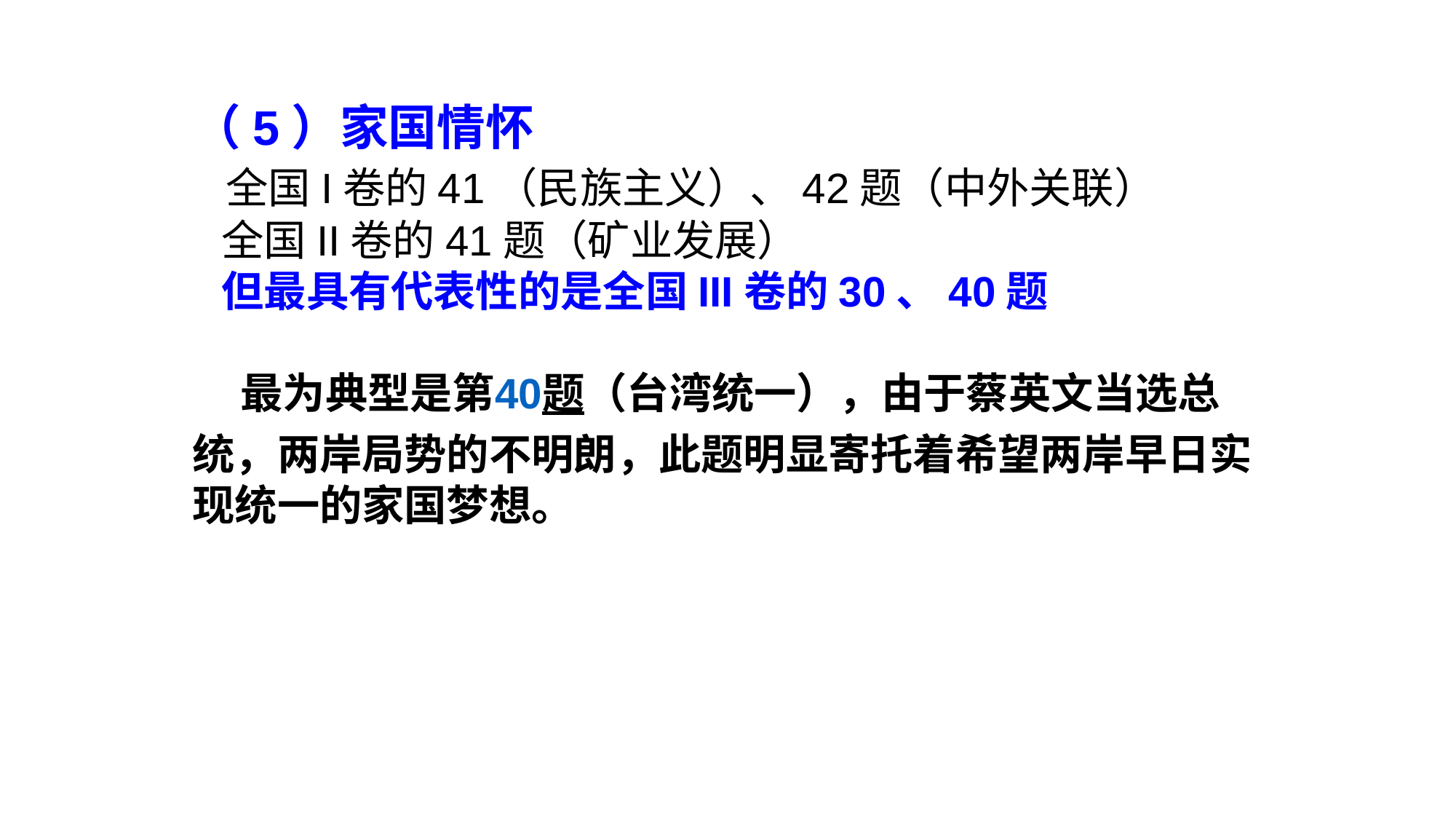

（5）家国情怀
  全国I卷的41（民族主义）、42题（中外关联）
  全国II卷的41题（矿业发展）
  但最具有代表性的是全国III卷的30、40题

    最为典型是第40题（台湾统一），由于蔡英文当选总统，两岸局势的不明朗，此题明显寄托着希望两岸早日实现统一的家国梦想。